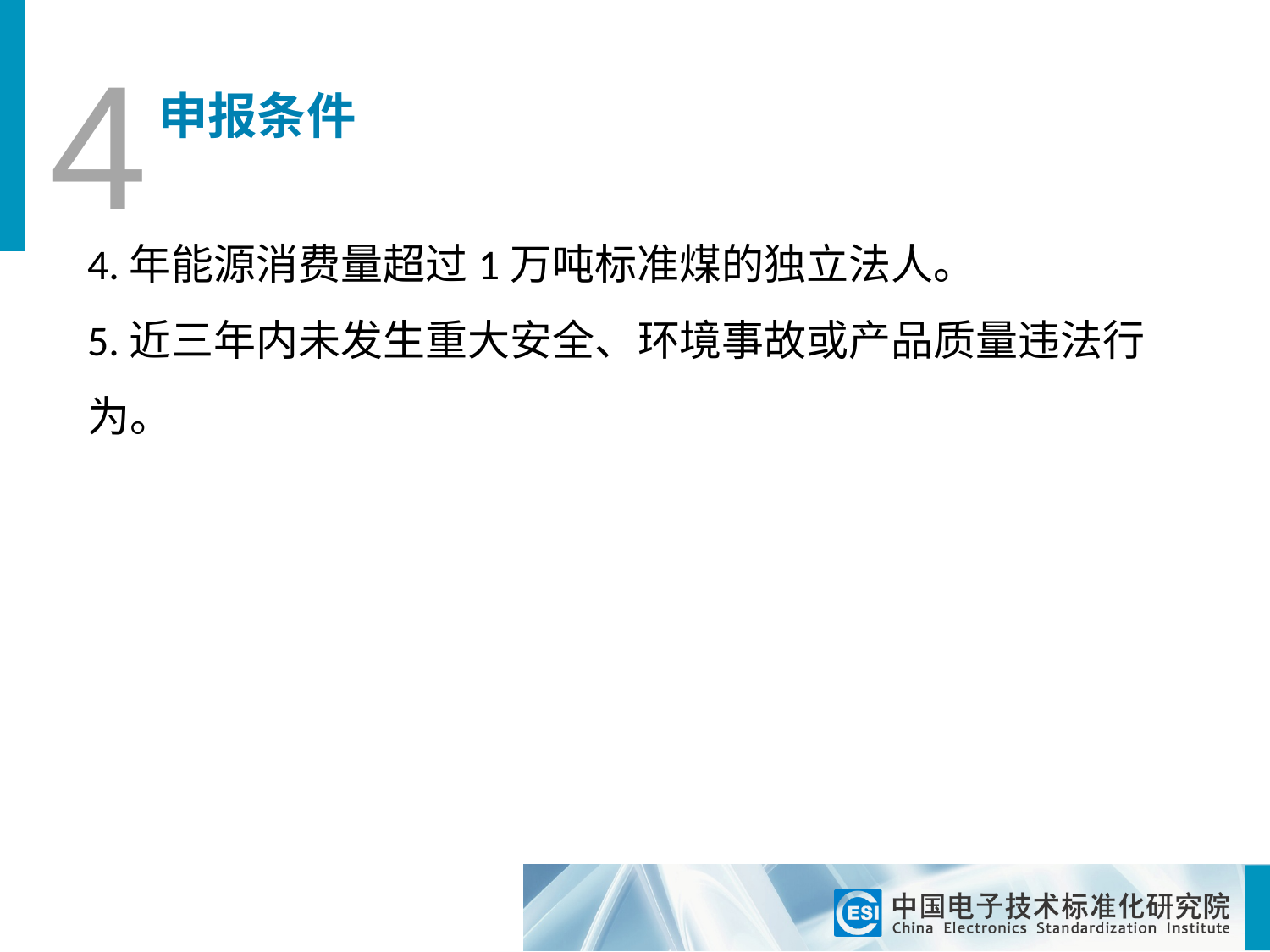

4
申报条件
4.年能源消费量超过1万吨标准煤的独立法人。
5.近三年内未发生重大安全、环境事故或产品质量违法行为。